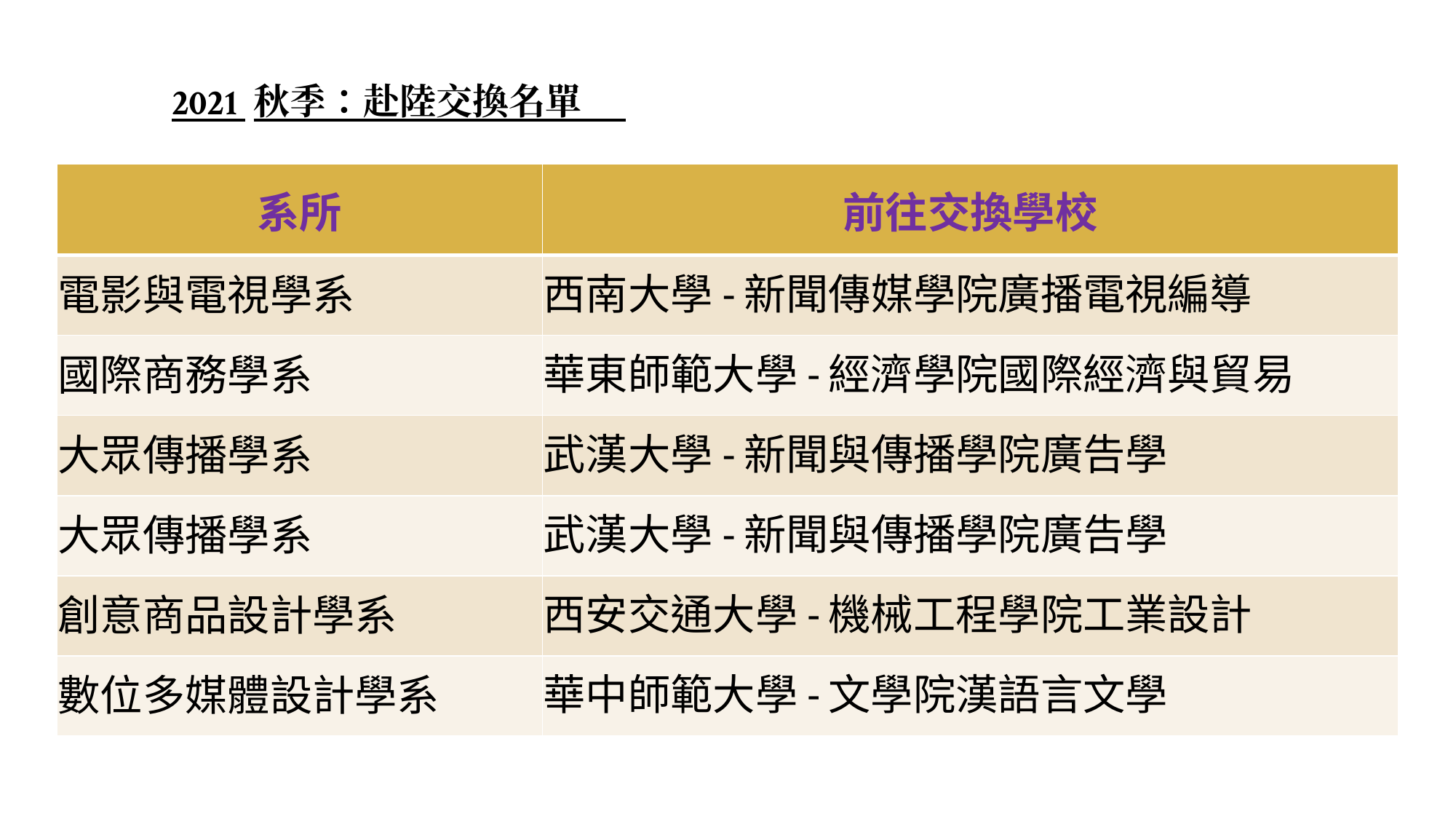

2021 秋季：赴陸交換名單
| 系所 | 前往交換學校 |
| --- | --- |
| 電影與電視學系 | 西南大學-新聞傳媒學院廣播電視編導 |
| 國際商務學系 | 華東師範大學-經濟學院國際經濟與貿易 |
| 大眾傳播學系 | 武漢大學-新聞與傳播學院廣告學 |
| 大眾傳播學系 | 武漢大學-新聞與傳播學院廣告學 |
| 創意商品設計學系 | 西安交通大學-機械工程學院工業設計 |
| 數位多媒體設計學系 | 華中師範大學-文學院漢語言文學 |
25